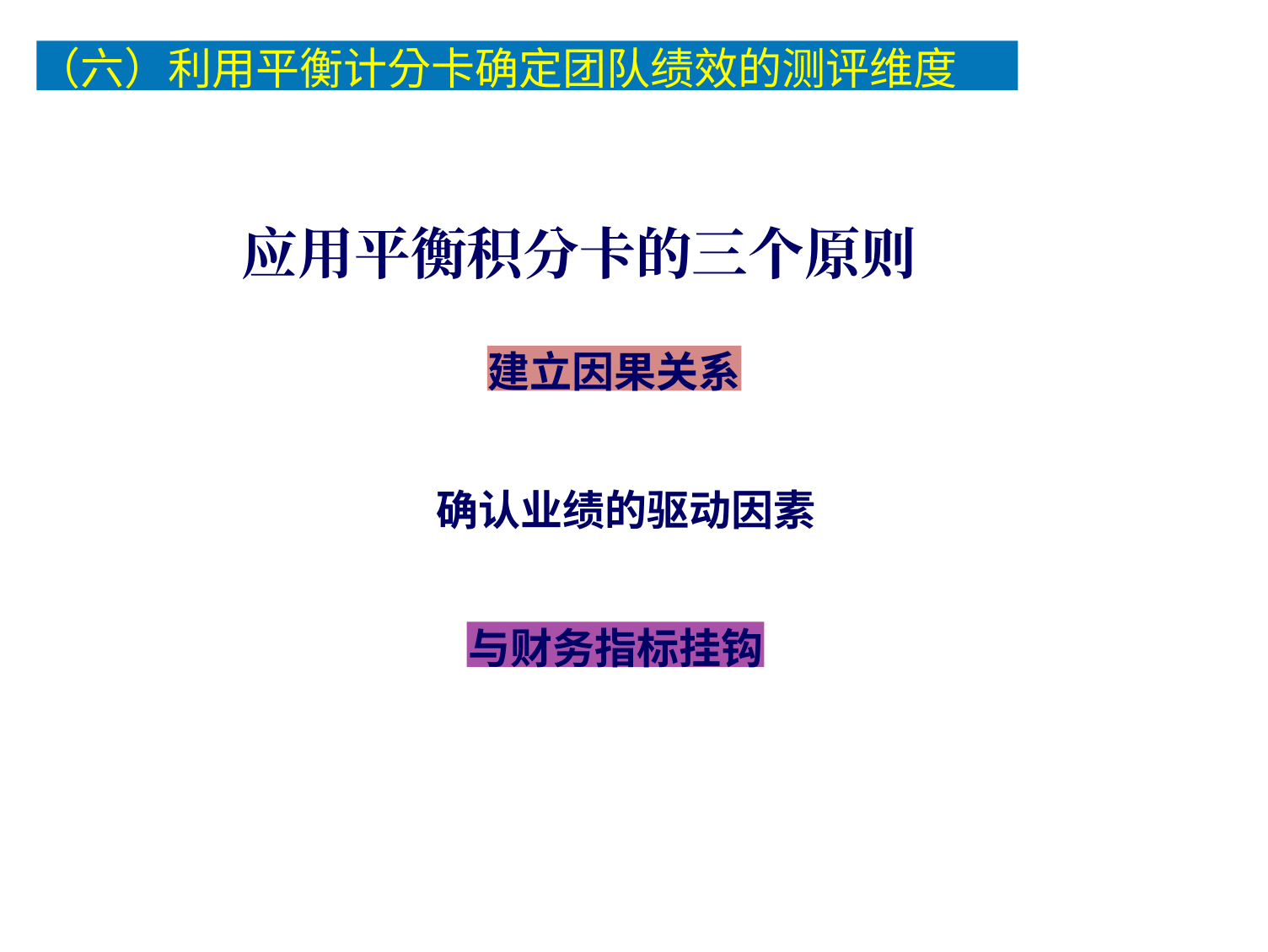

（六）利用平衡计分卡确定团队绩效的测评维度
应用平衡积分卡的三个原则
建立因果关系
确认业绩的驱动因素
与财务指标挂钩